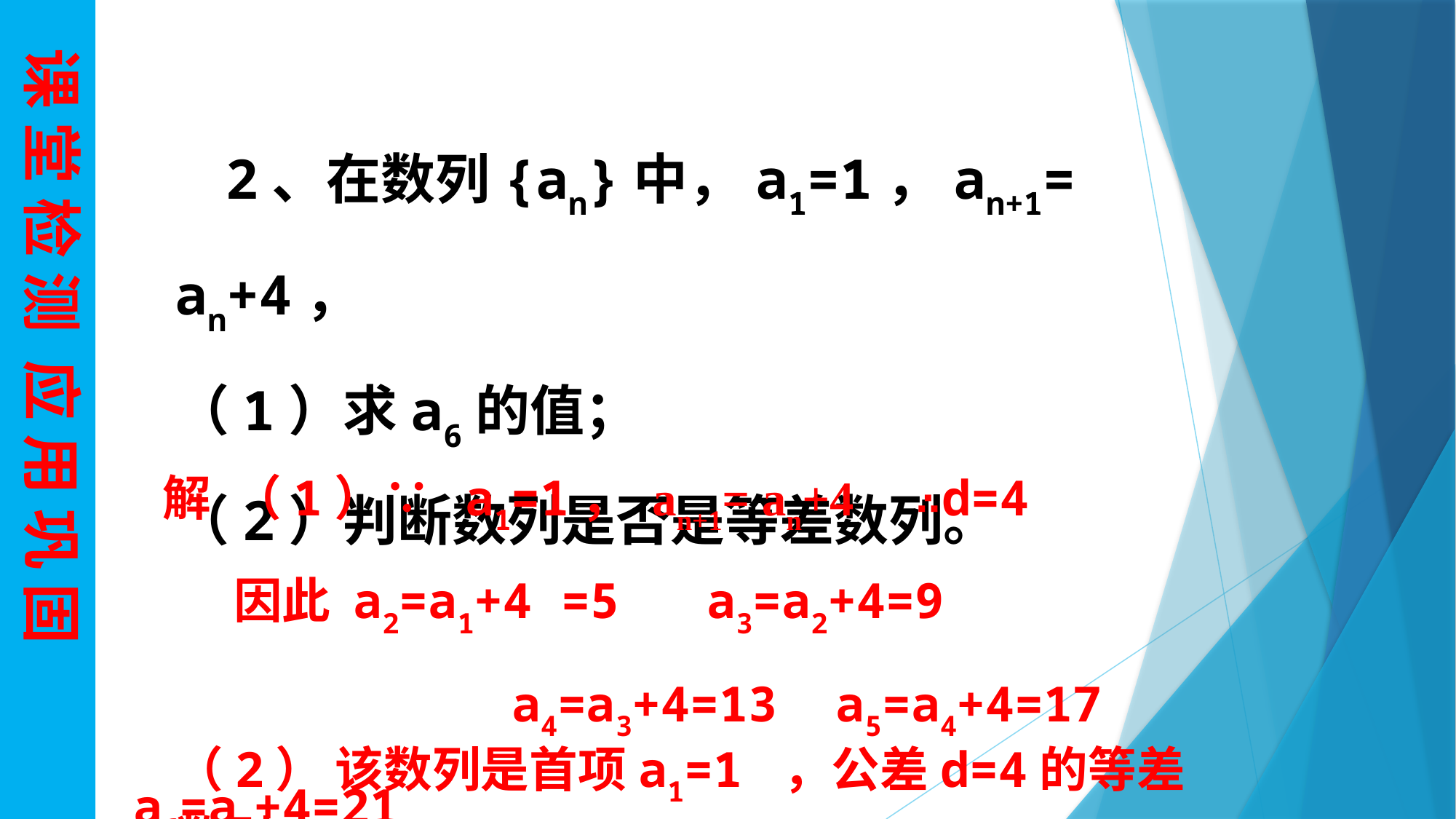

课 堂 检 测  应 用 巩 固

  2、在数列{an}中，a1=1，an+1= an+4，
（1）求a6的值；
（2）判断数列是否是等差数列。
  解  （1）∵  a1=1， an+1= an+4     ∴d=4
        因此 a2=a1+4 =5   a3=a2+4=9
             a4=a3+4=13  a5=a4+4=17  a6=a5+4=21
（2） 该数列是首项a1=1 ，公差d=4的等差数列。